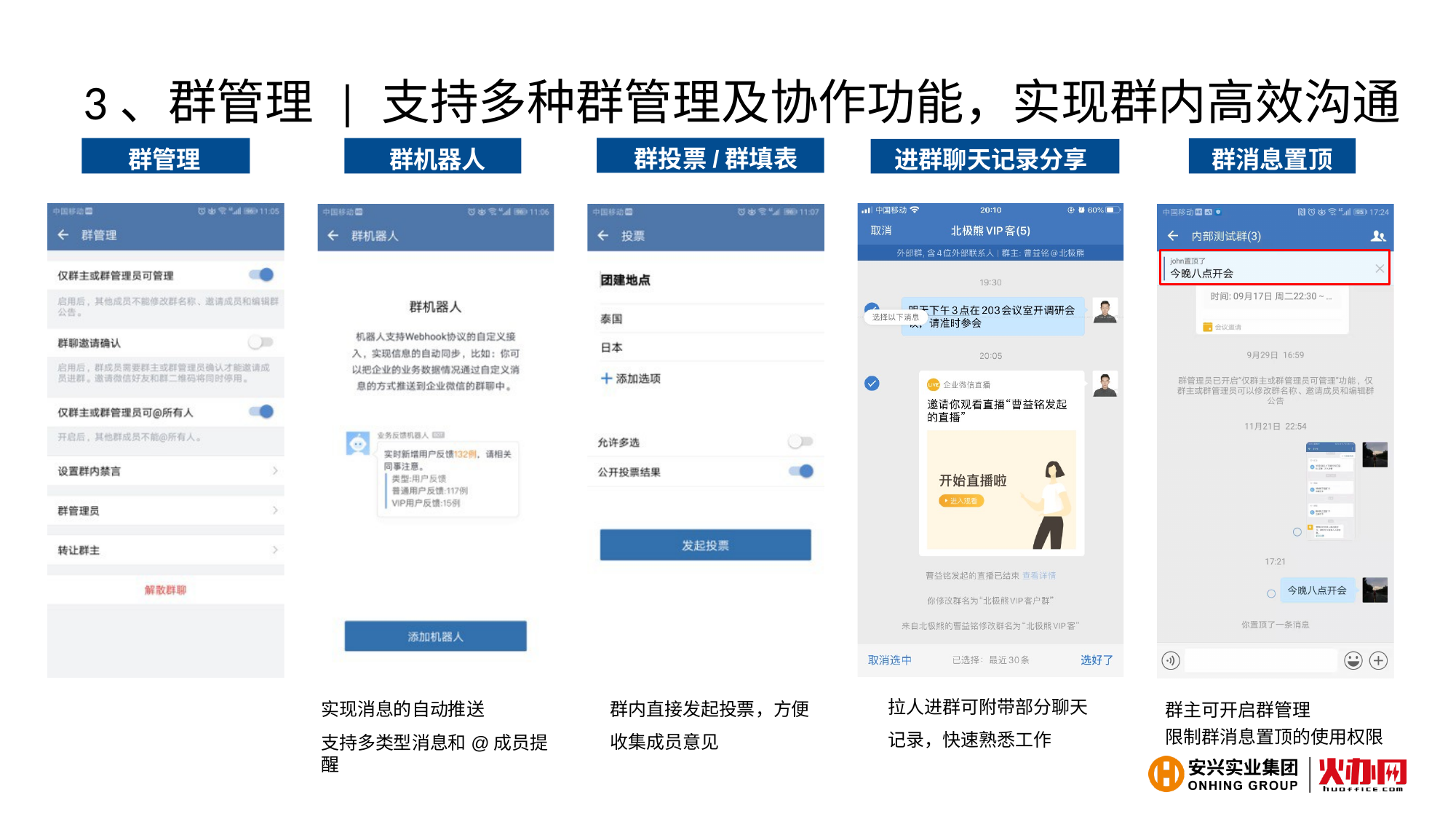

3、群管理 | 支持多种群管理及协作功能，实现群内高效沟通
群投票/群填表
群管理
群机器人
群消息置顶
进群聊天记录分享

拉人进群可附带部分聊天 记录，快速熟悉工作
实现消息的自动推送
支持多类型消息和@成员提醒
群内直接发起投票，方便 收集成员意见
群主可开启群管理
限制群消息置顶的使用权限